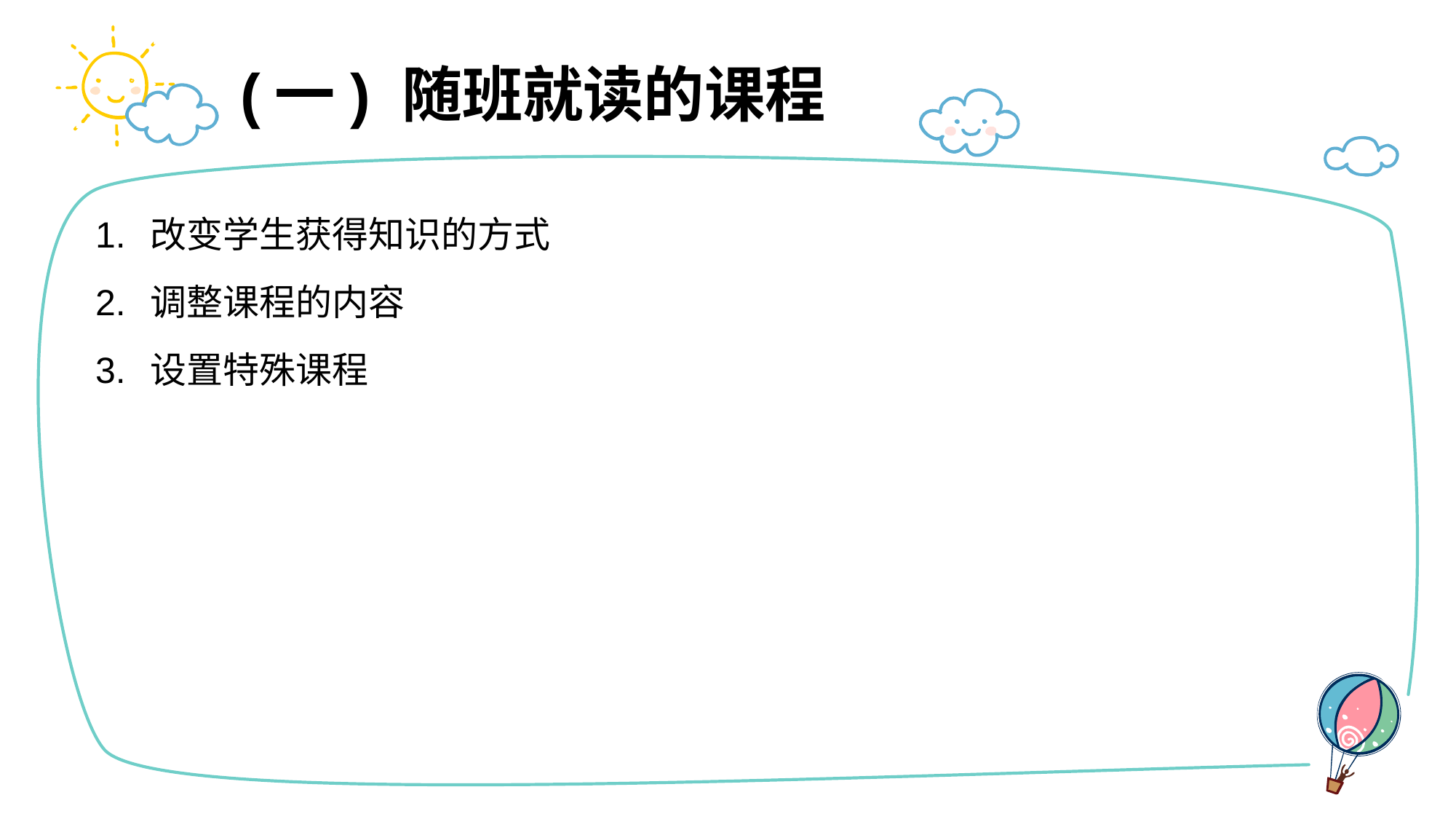

# (一) 随班就读的课程
改变学生获得知识的方式
调整课程的内容
设置特殊课程